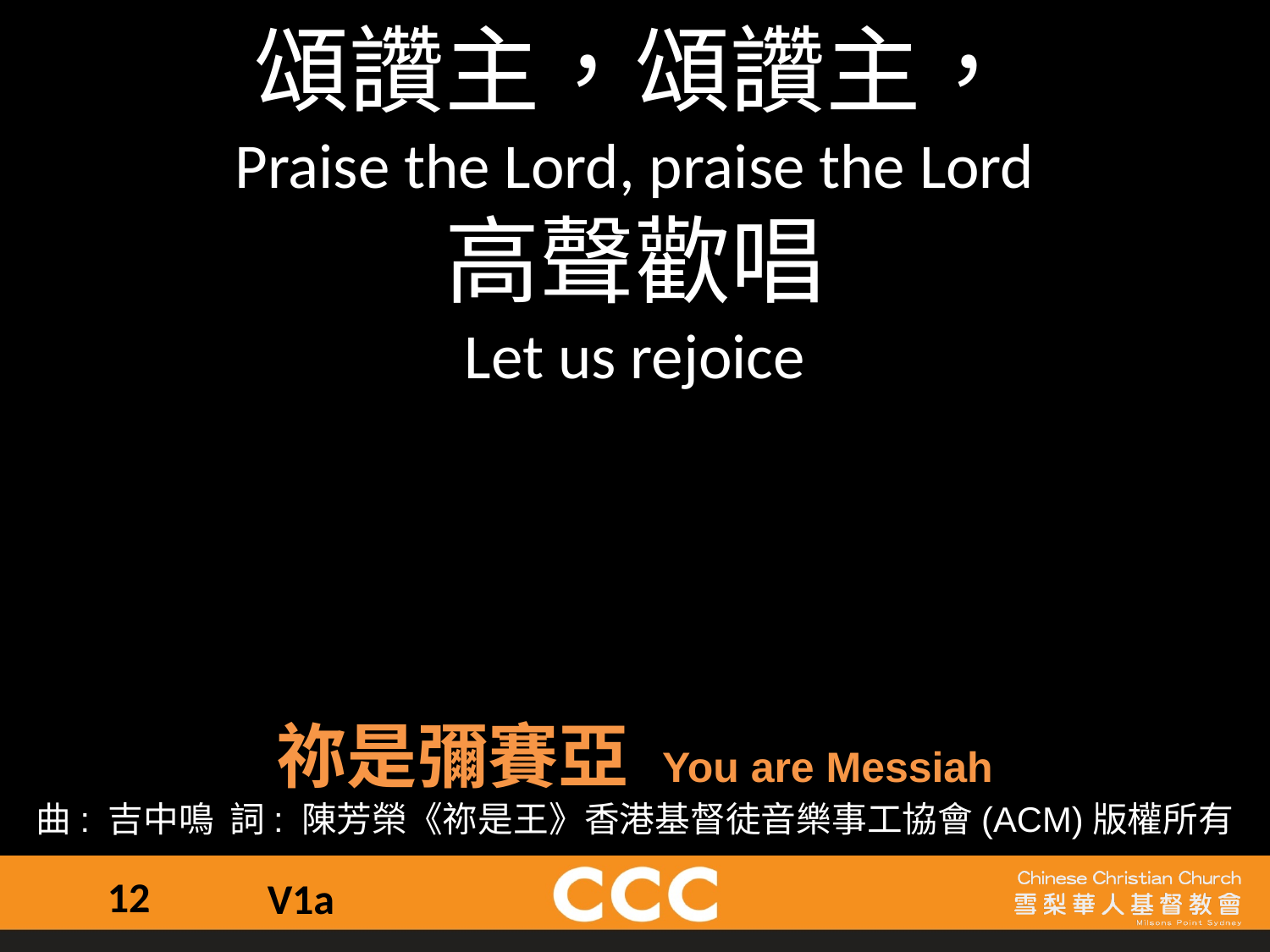

頌讚主，頌讚主，
Praise the Lord, praise the Lord
高聲歡唱
Let us rejoice
祢是彌賽亞 You are Messiah
曲: 吉中鳴  詞: 陳芳榮《祢是王》香港基督徒音樂事工協會(ACM)版權所有

12
V1a